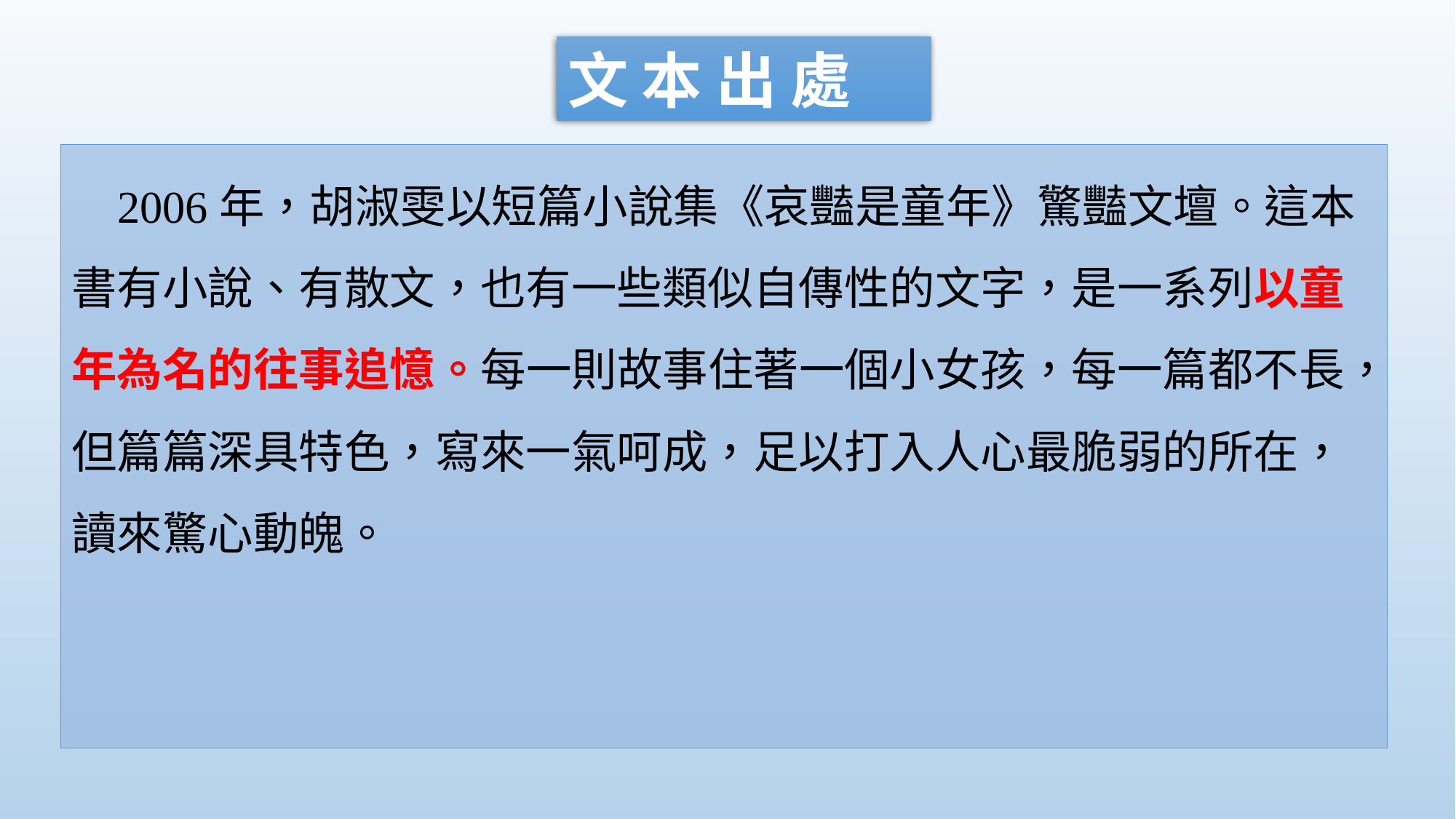

文 本 出 處
    2006年，胡淑雯以短篇小說集《哀豔是童年》驚豔文壇。這本書有小說、有散文，也有一些類似自傳性的文字，是一系列以童年為名的往事追憶。每一則故事住著一個小女孩，每一篇都不長，但篇篇深具特色，寫來一氣呵成，足以打入人心最脆弱的所在，讀來驚心動魄。

6